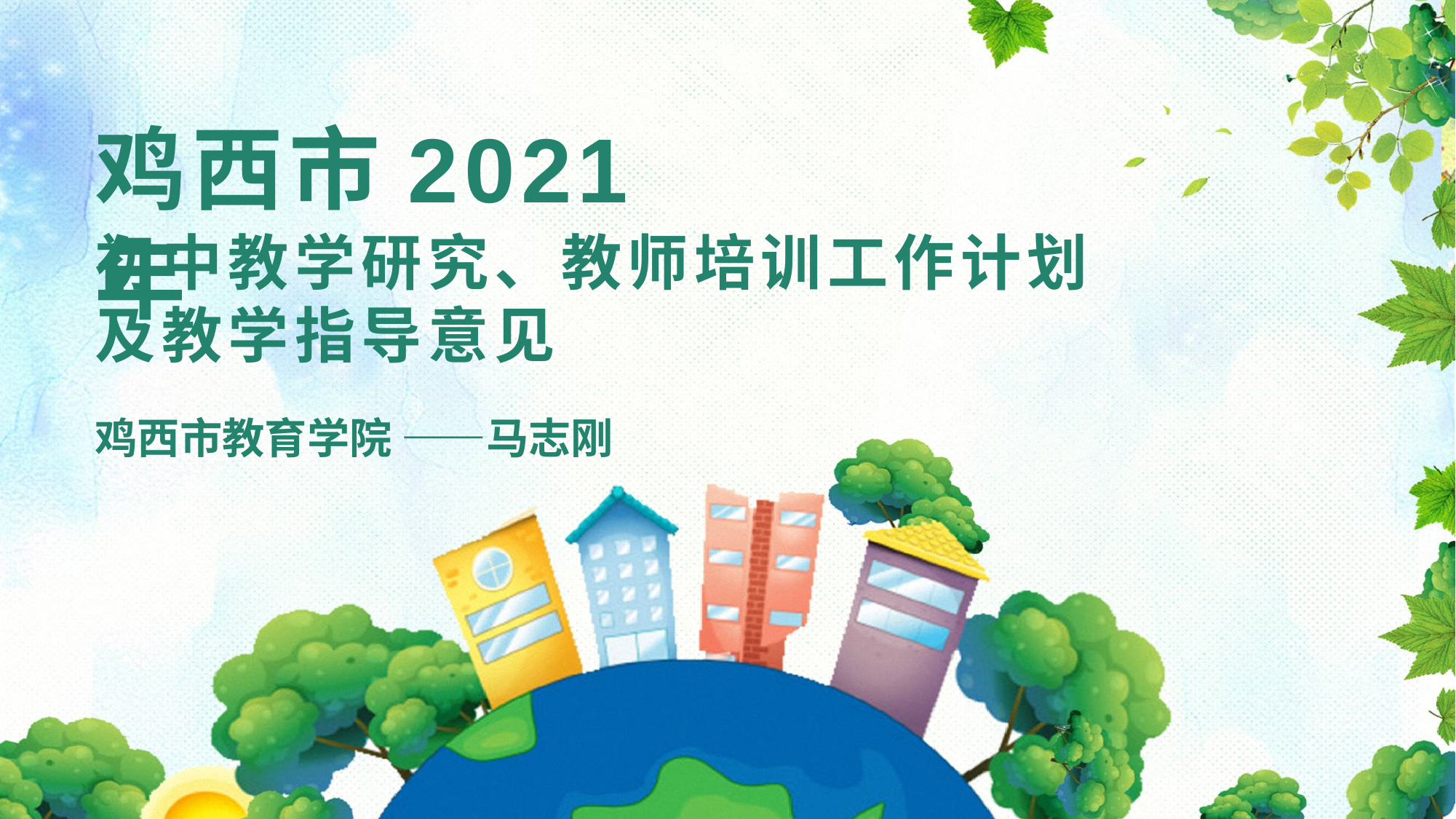

鸡西市2021年
初中教学研究、教师培训工作计划
及教学指导意见
鸡西市教育学院 ——马志刚